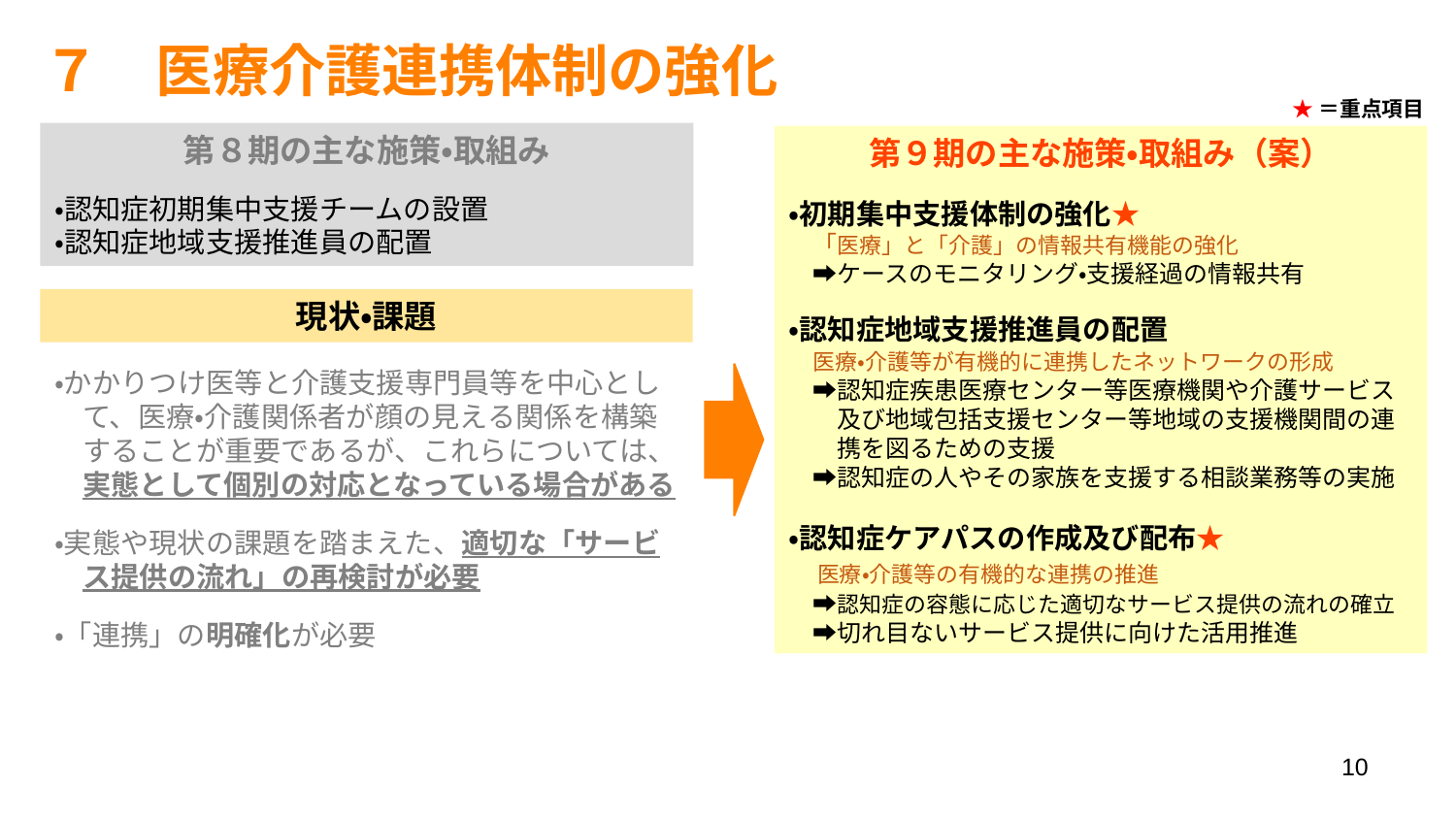

７　医療介護連携体制の強化
★＝重点項目
第８期の主な施策・取組み

・認知症初期集中支援チームの設置
・認知症地域支援推進員の配置
第９期の主な施策・取組み（案）

・初期集中支援体制の強化★
　「医療」と「介護」の情報共有機能の強化
　➡ケースのモニタリング・支援経過の情報共有

・認知症地域支援推進員の配置
　医療・介護等が有機的に連携したネットワークの形成
　➡認知症疾患医療センター等医療機関や介護サービス
　　及び地域包括支援センター等地域の支援機関間の連
　　携を図るための支援
　➡認知症の人やその家族を支援する相談業務等の実施

・認知症ケアパスの作成及び配布★
　医療・介護等の有機的な連携の推進
　➡認知症の容態に応じた適切なサービス提供の流れの確立
　➡切れ目ないサービス提供に向けた活用推進
現状・課題
・かかりつけ医等と介護支援専門員等を中心とし
　て、医療・介護関係者が顔の見える関係を構築
　することが重要であるが、これらについては、
　実態として個別の対応となっている場合がある

・実態や現状の課題を踏まえた、適切な「サービ
　ス提供の流れ」の再検討が必要

・「連携」の明確化が必要

10